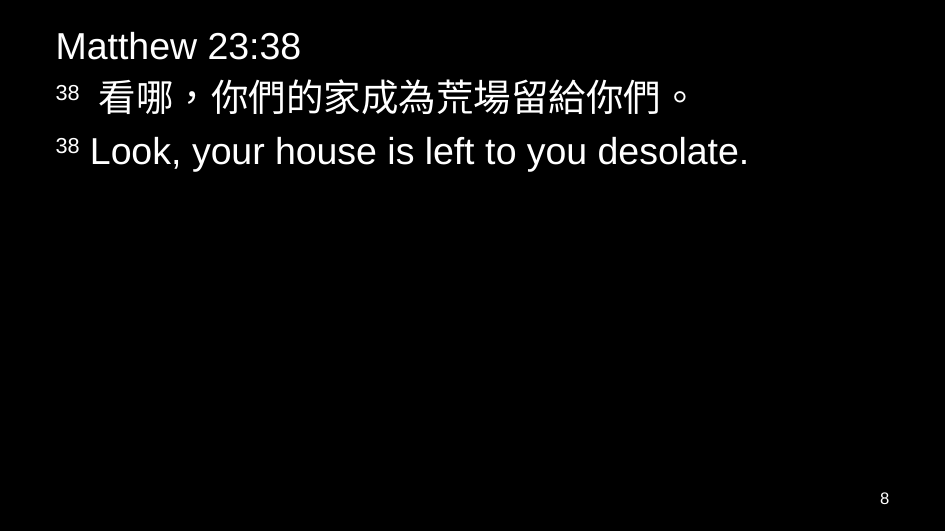

Matthew 23:38
38 看哪，你們的家成為荒場留給你們。
38 Look, your house is left to you desolate.

8